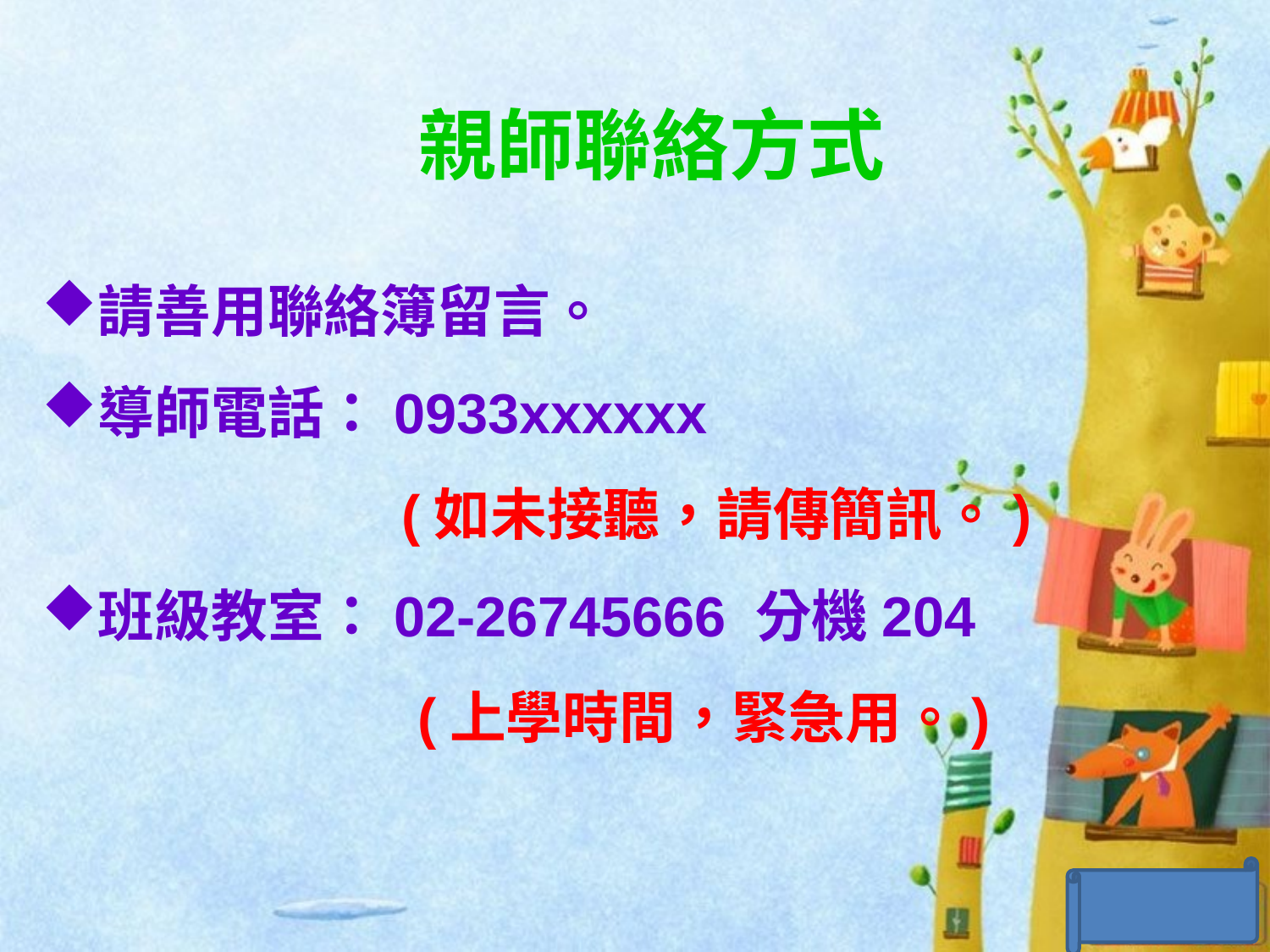

親師聯絡方式
請善用聯絡簿留言。
導師電話：0933xxxxxx
                       (如未接聽，請傳簡訊。)
班級教室：02-26745666 分機204
                        (上學時間，緊急用。)